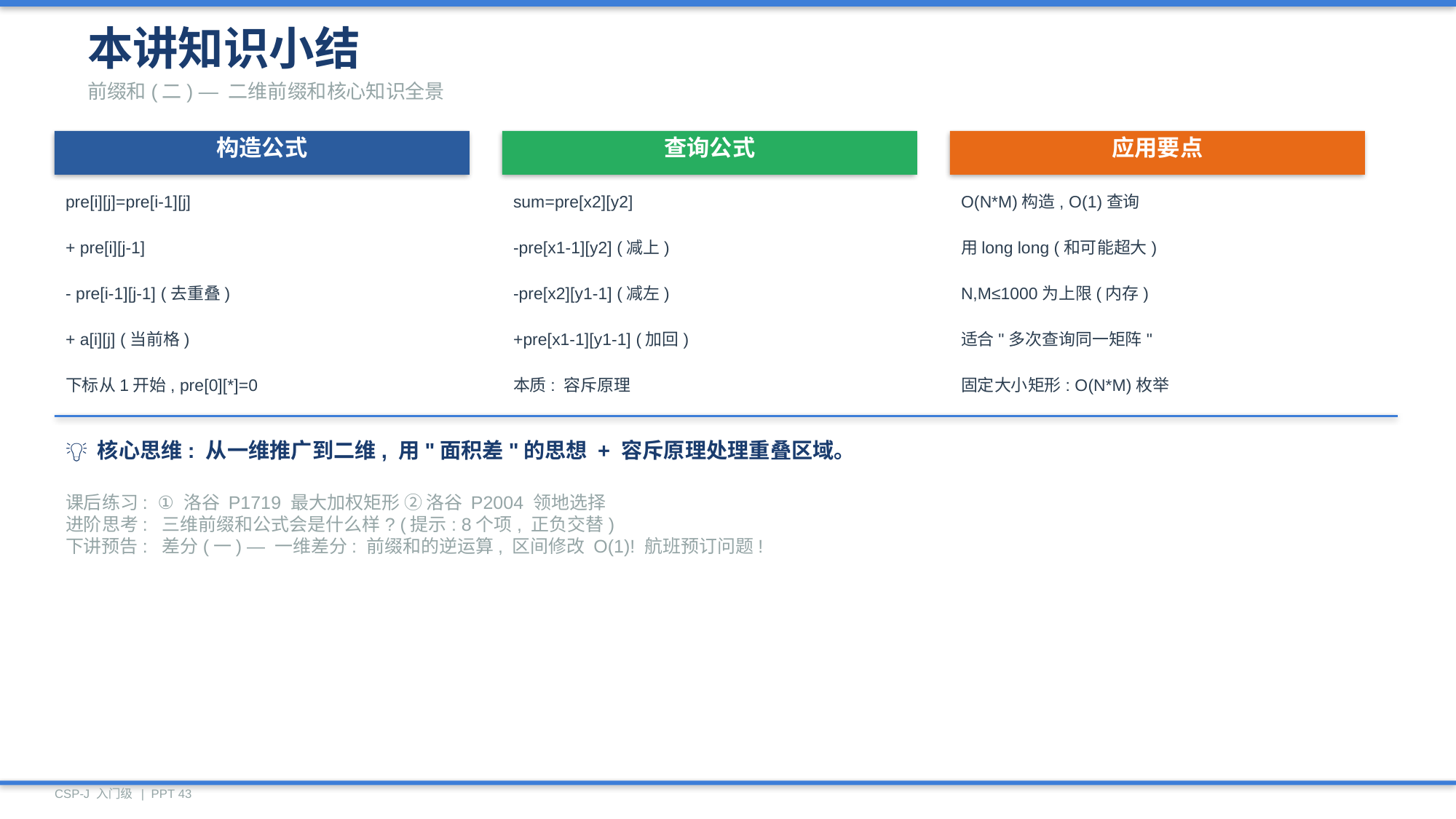

本讲知识小结
前缀和(二) — 二维前缀和核心知识全景

构造公式
查询公式
应用要点
pre[i][j]=pre[i-1][j]
sum=pre[x2][y2]
O(N*M)构造, O(1)查询
+ pre[i][j-1]
-pre[x1-1][y2] (减上)
用long long (和可能超大)
- pre[i-1][j-1] (去重叠)
-pre[x2][y1-1] (减左)
N,M≤1000为上限(内存)
+ a[i][j] (当前格)
+pre[x1-1][y1-1] (加回)
适合"多次查询同一矩阵"
下标从1开始, pre[0][*]=0
本质: 容斥原理
固定大小矩形: O(N*M)枚举

💡 核心思维: 从一维推广到二维, 用"面积差"的思想 + 容斥原理处理重叠区域。
课后练习:  ① 洛谷 P1719 最大加权矩形 ② 洛谷 P2004 领地选择
进阶思考:  三维前缀和公式会是什么样? (提示: 8个项, 正负交替)
下讲预告:  差分(一) — 一维差分: 前缀和的逆运算, 区间修改 O(1)! 航班预订问题!

CSP-J 入门级  |  PPT 43